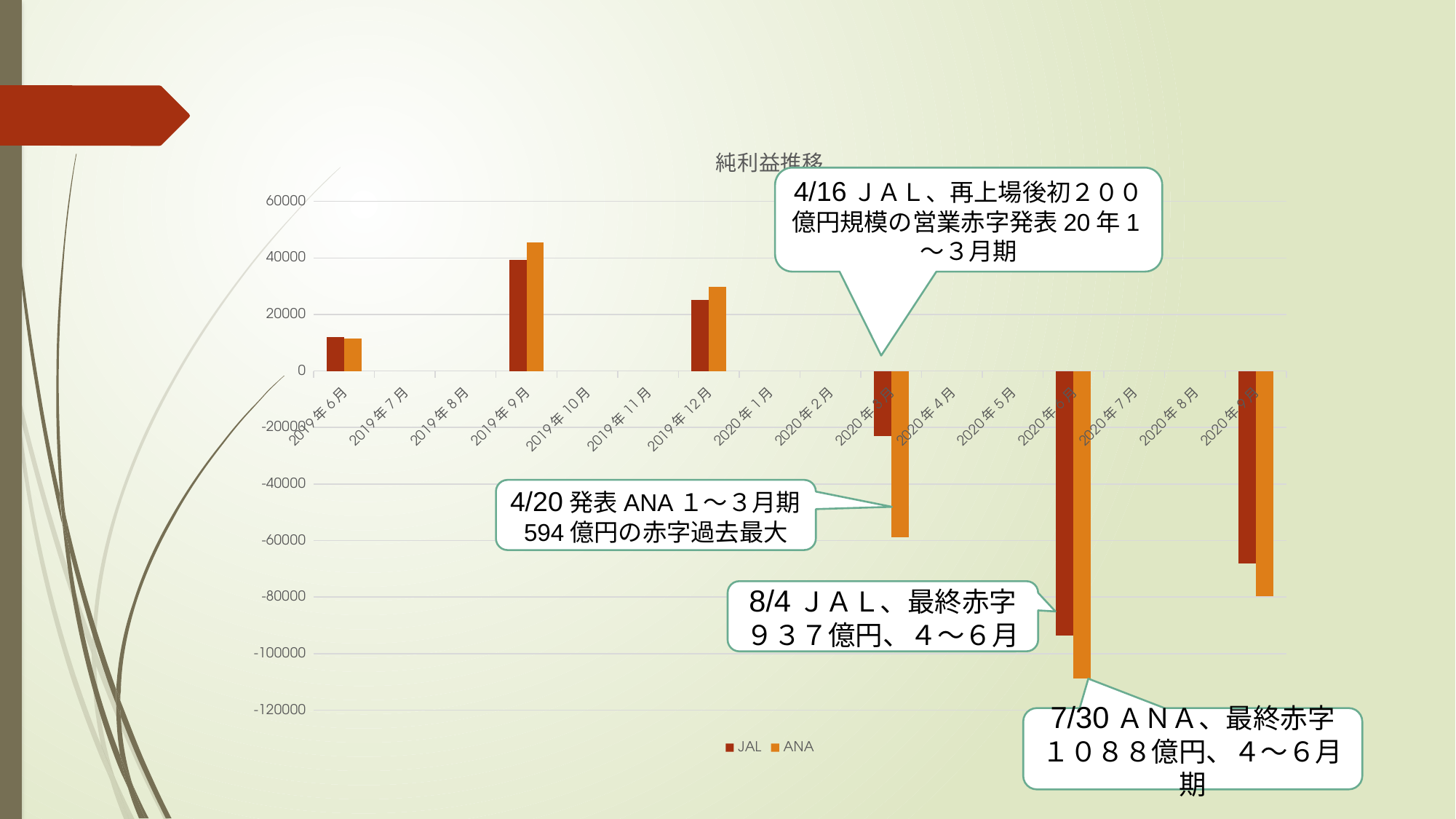

### Chart: 純利益推移

| Category | JAL | ANA |
|---|---|---|
| 43617 | 11909.0 | 11418.0 |
| 43709 | 39294.0 | 45485.0 |
| 43800 | 25112.0 | 29659.0 |
| 43891 | -22908.0 | -58791.0 |
| 43983 | -93707.0 | -108819.0 |
| 44075 | -68031.0 | -79658.0 |
4/16ＪＡＬ、再上場後初２００億円規模の営業赤字発表20年1～３月期
4/20発表ANA１～３月期594億円の赤字過去最大
8/4ＪＡＬ、最終赤字９３７億円、４～６月
7/30ＡＮＡ、最終赤字１０８８億円、４～６月期